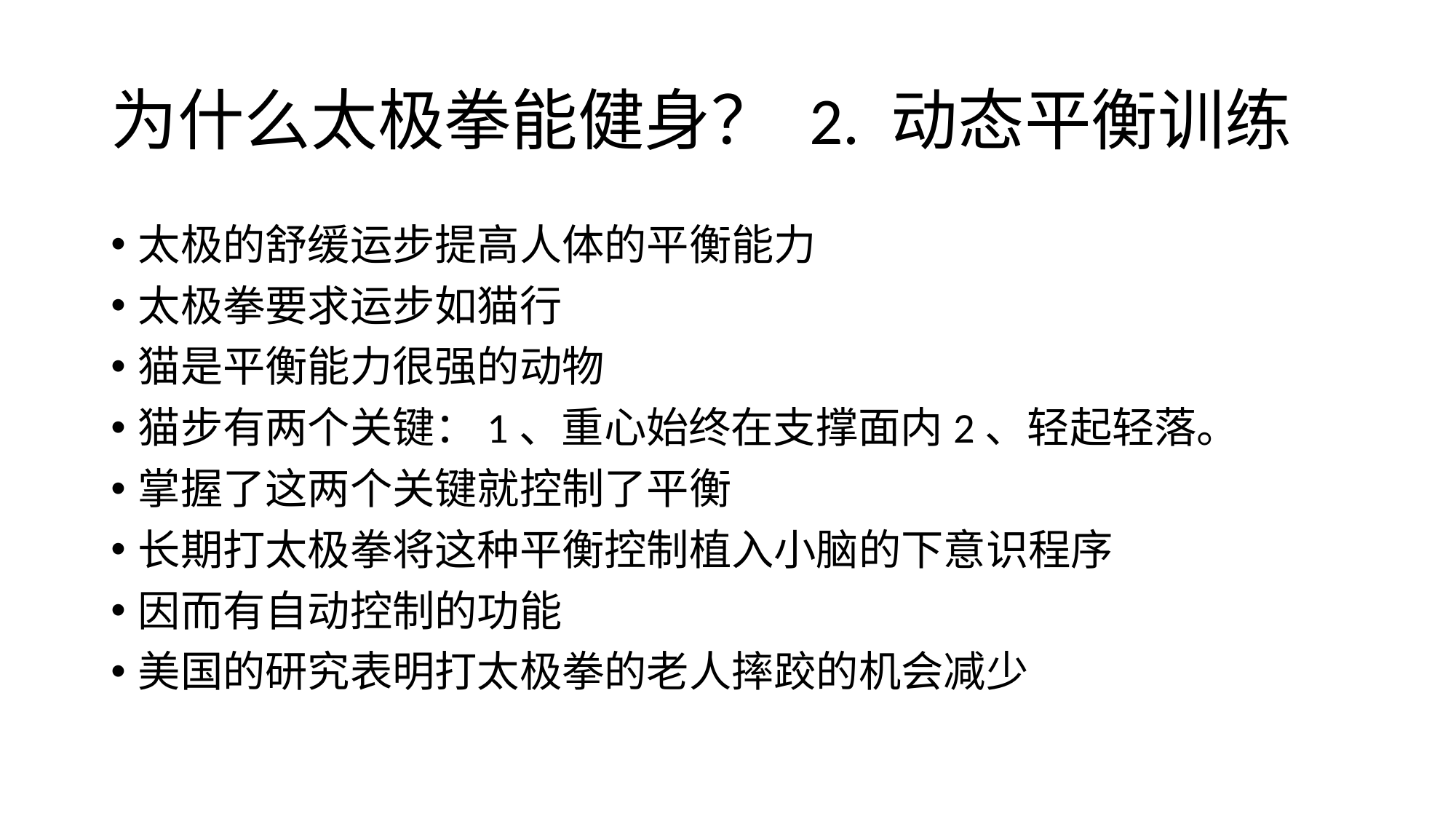

# 为什么太极拳能健身？ 2. 动态平衡训练
太极的舒缓运步提高人体的平衡能力
太极拳要求运步如猫行
猫是平衡能力很强的动物
猫步有两个关键：1、重心始终在支撑面内2、轻起轻落。
掌握了这两个关键就控制了平衡
长期打太极拳将这种平衡控制植入小脑的下意识程序
因而有自动控制的功能
美国的研究表明打太极拳的老人摔跤的机会减少